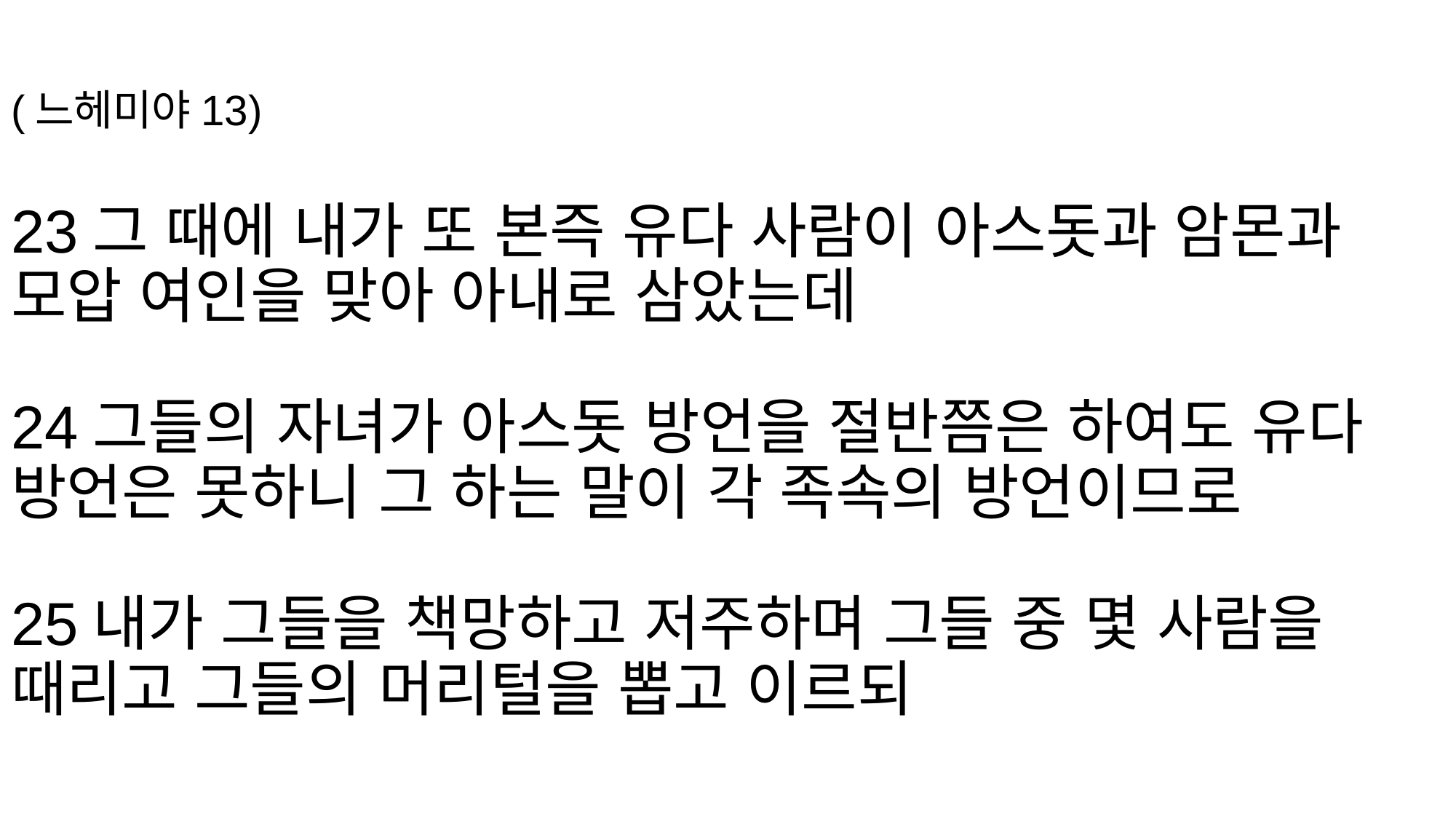

# (느헤미야13) 23그 때에 내가 또 본즉 유다 사람이 아스돗과 암몬과 모압 여인을 맞아 아내로 삼았는데 24그들의 자녀가 아스돗 방언을 절반쯤은 하여도 유다 방언은 못하니 그 하는 말이 각 족속의 방언이므로   25내가 그들을 책망하고 저주하며 그들 중 몇 사람을 때리고 그들의 머리털을 뽑고 이르되